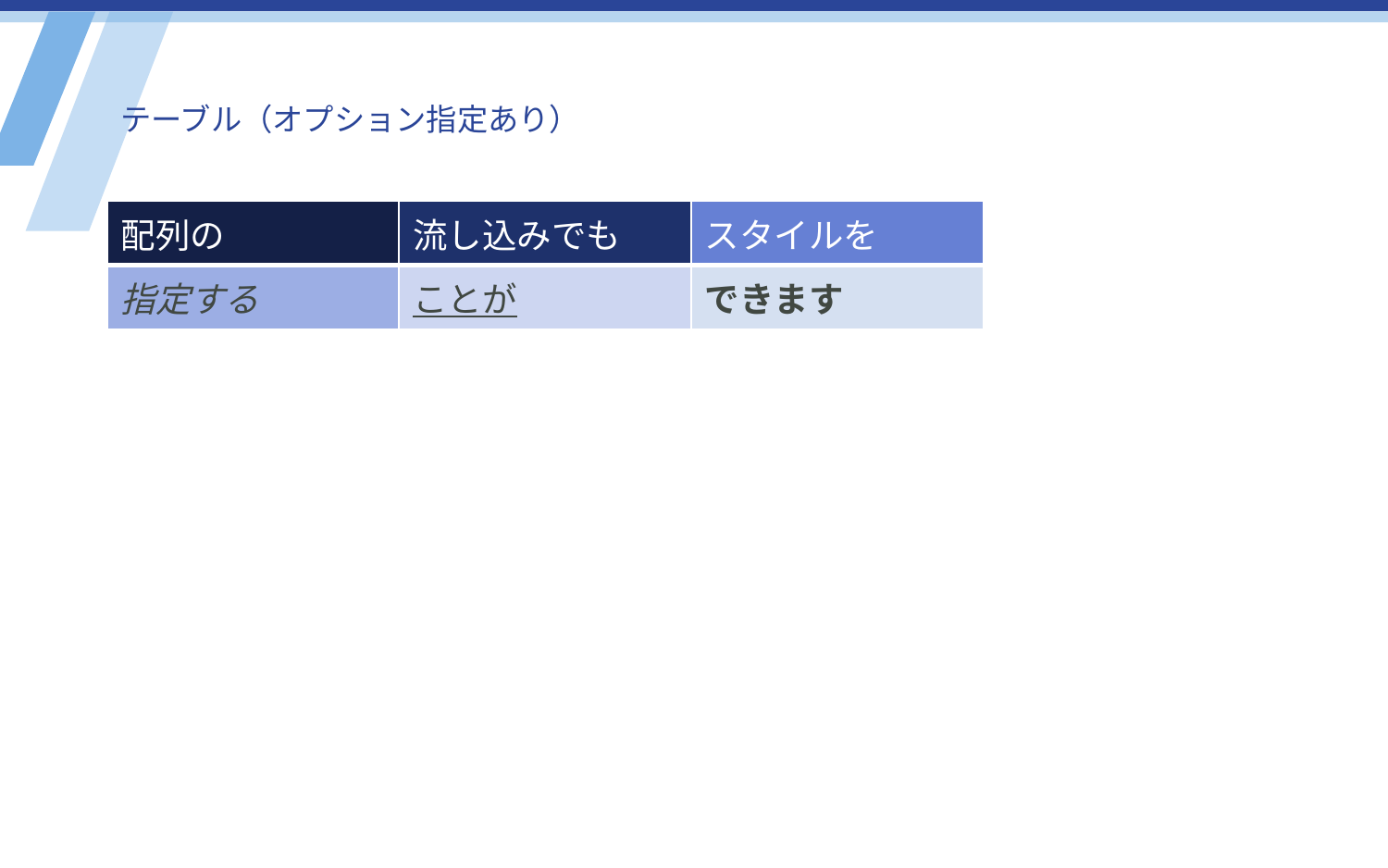

# テーブル（オプション指定あり）
| 配列の | 流し込みでも | スタイルを |
| --- | --- | --- |
| 指定する | ことが | できます |